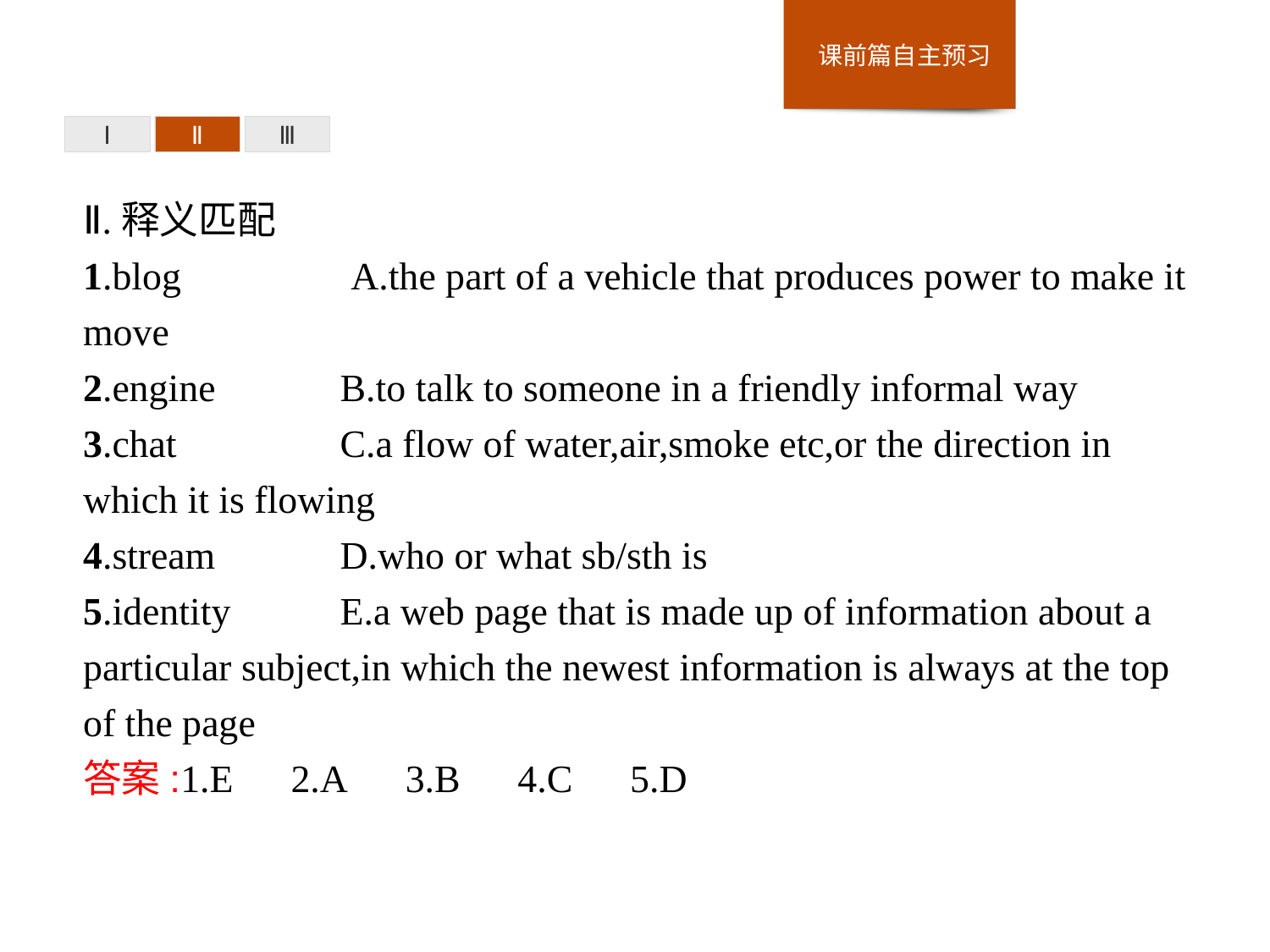

Ⅰ
Ⅱ
Ⅲ
Ⅱ.释义匹配
1.blog　　　    A.the part of a vehicle that produces power to make it move
2.engine		B.to talk to someone in a friendly informal way
3.chat		C.a flow of water,air,smoke etc,or the direction in which it is flowing
4.stream		D.who or what sb/sth is
5.identity	E.a web page that is made up of information about a particular subject,in which the newest information is always at the top of the page
答案:1.E　2.A　3.B　4.C　5.D